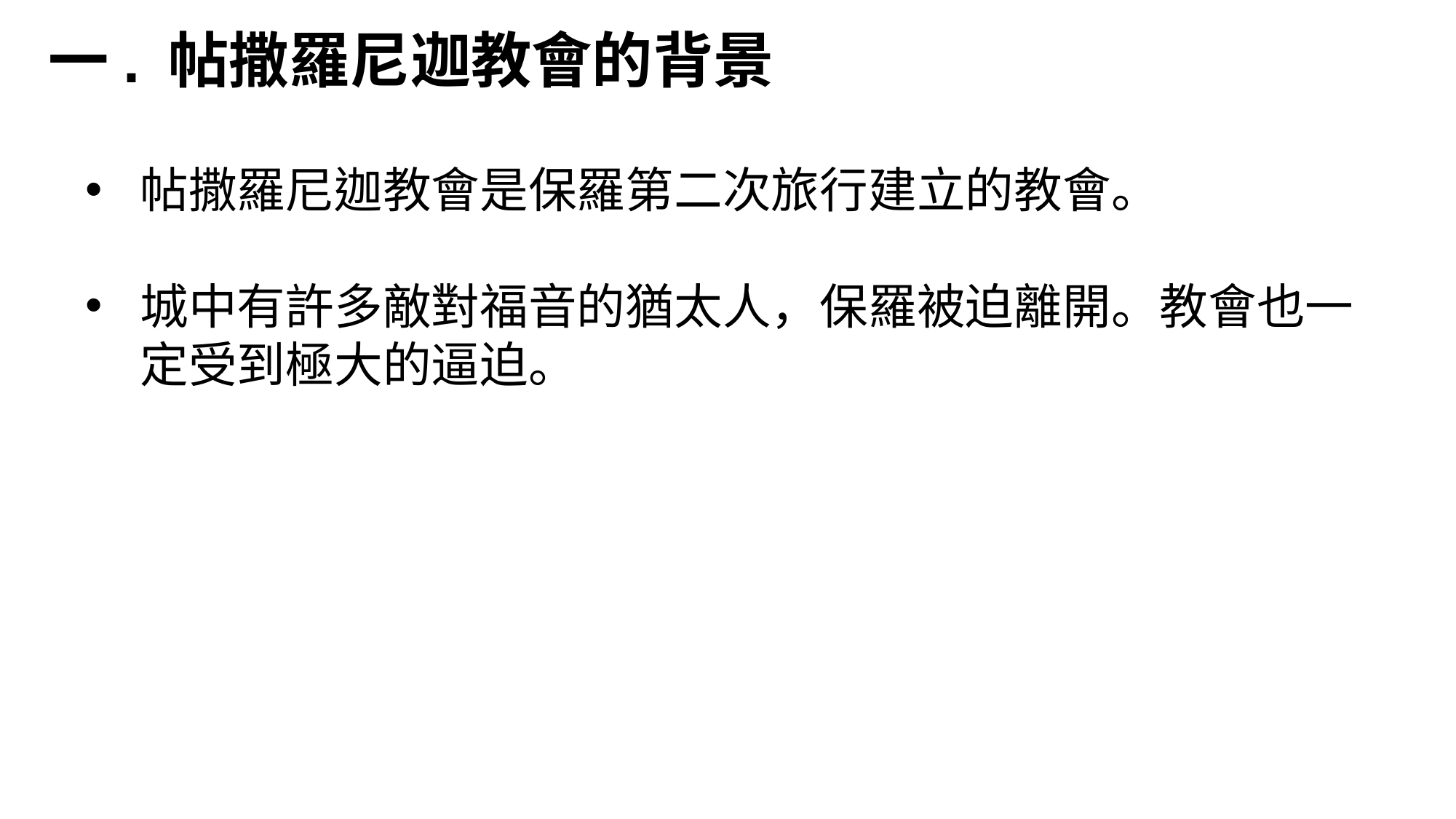

一. 帖撒羅尼迦教會的背景
帖撒羅尼迦教會是保羅第二次旅行建立的教會。

城中有許多敵對福音的猶太人，保羅被迫離開。教會也一定受到極大的逼迫。